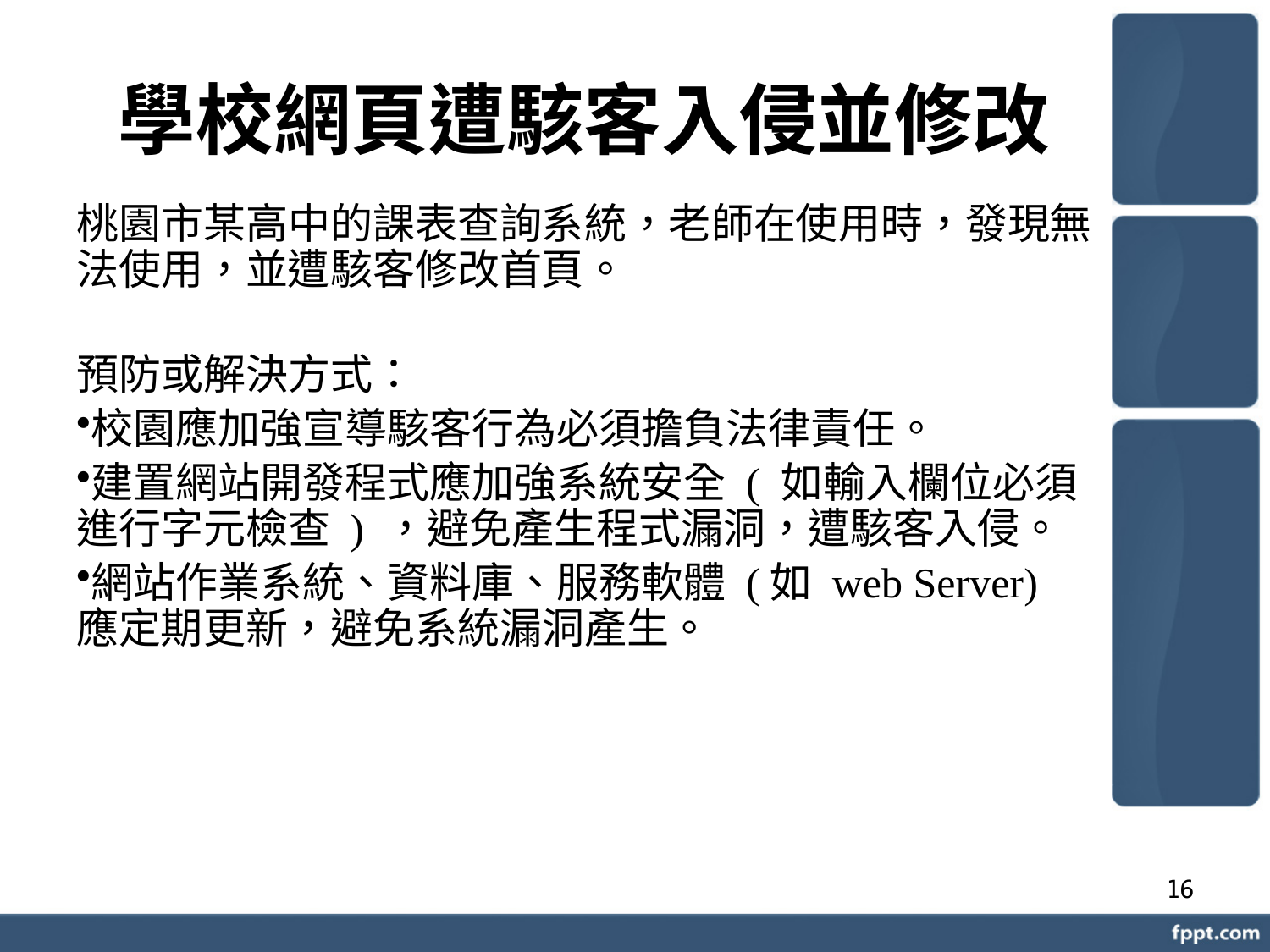

# 學校網頁遭駭客入侵並修改
桃園市某高中的課表查詢系統，老師在使用時，發現無法使用，並遭駭客修改首頁。
預防或解決方式：
校園應加強宣導駭客行為必須擔負法律責任。
建置網站開發程式應加強系統安全 ( 如輸入欄位必須進行字元檢查 ) ，避免產生程式漏洞，遭駭客入侵。
網站作業系統、資料庫、服務軟體 (如 web Server) 應定期更新，避免系統漏洞產生。
16